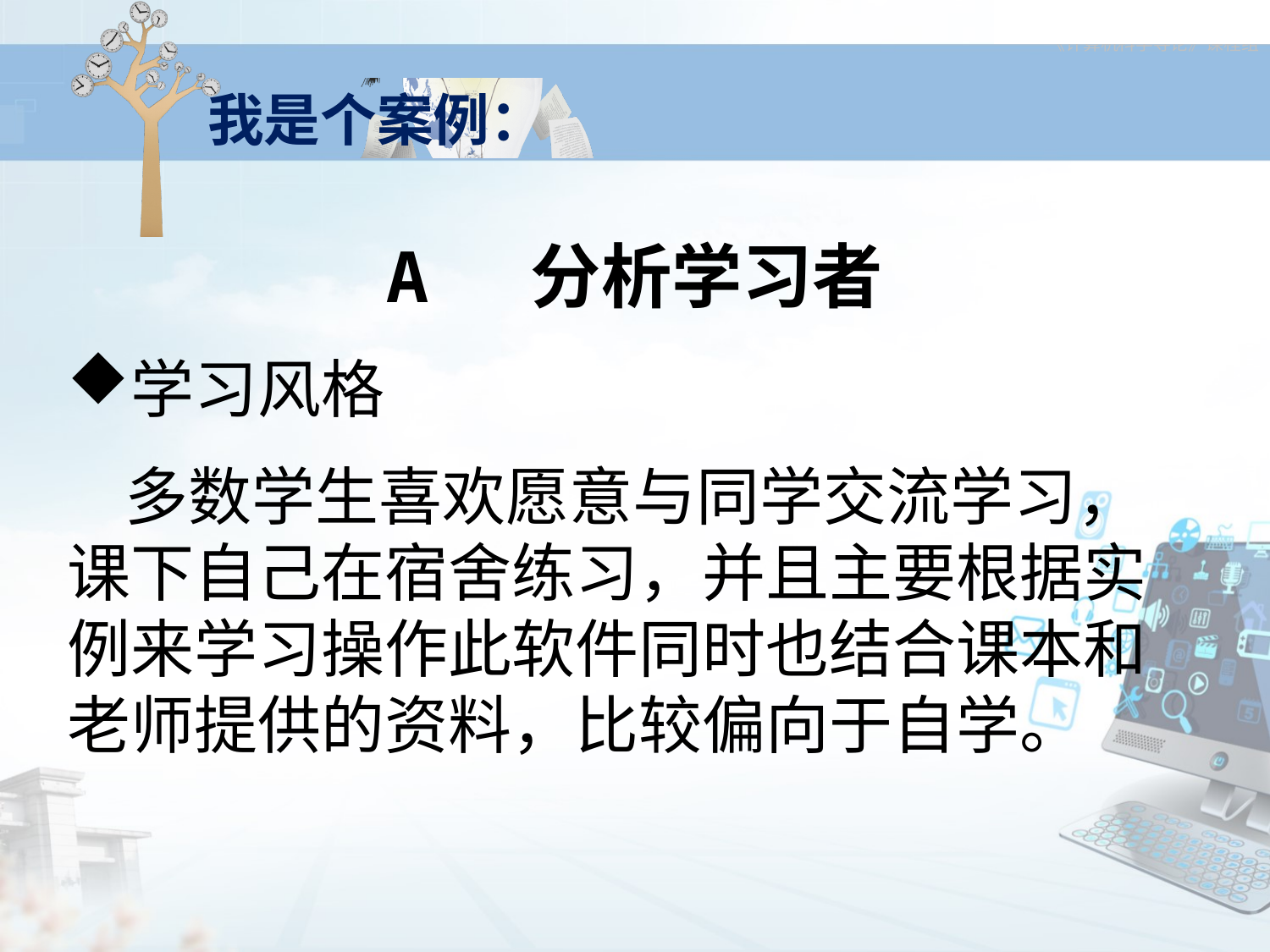

我是个案例：
A  分析学习者
学习风格
   多数学生喜欢愿意与同学交流学习，课下自己在宿舍练习，并且主要根据实例来学习操作此软件同时也结合课本和老师提供的资料，比较偏向于自学。